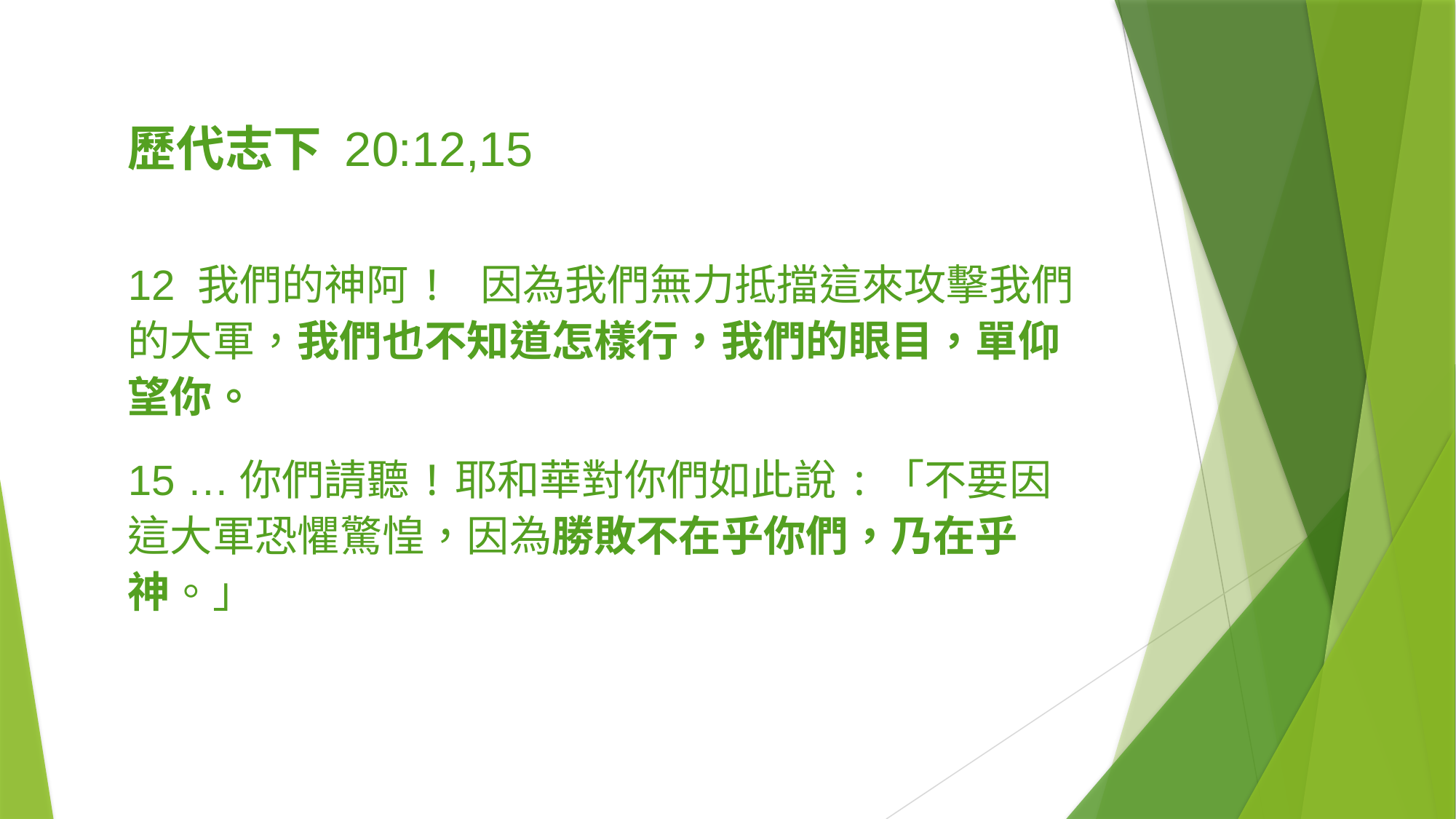

歷代志下 20:12,15

12 我們的神阿! 因為我們無力抵擋這來攻擊我們的大軍，我們也不知道怎樣行，我們的眼目，單仰望你。
15 …你們請聽!耶和華對你們如此說:「不要因這大軍恐懼驚惶，因為勝敗不在乎你們，乃在乎神。」